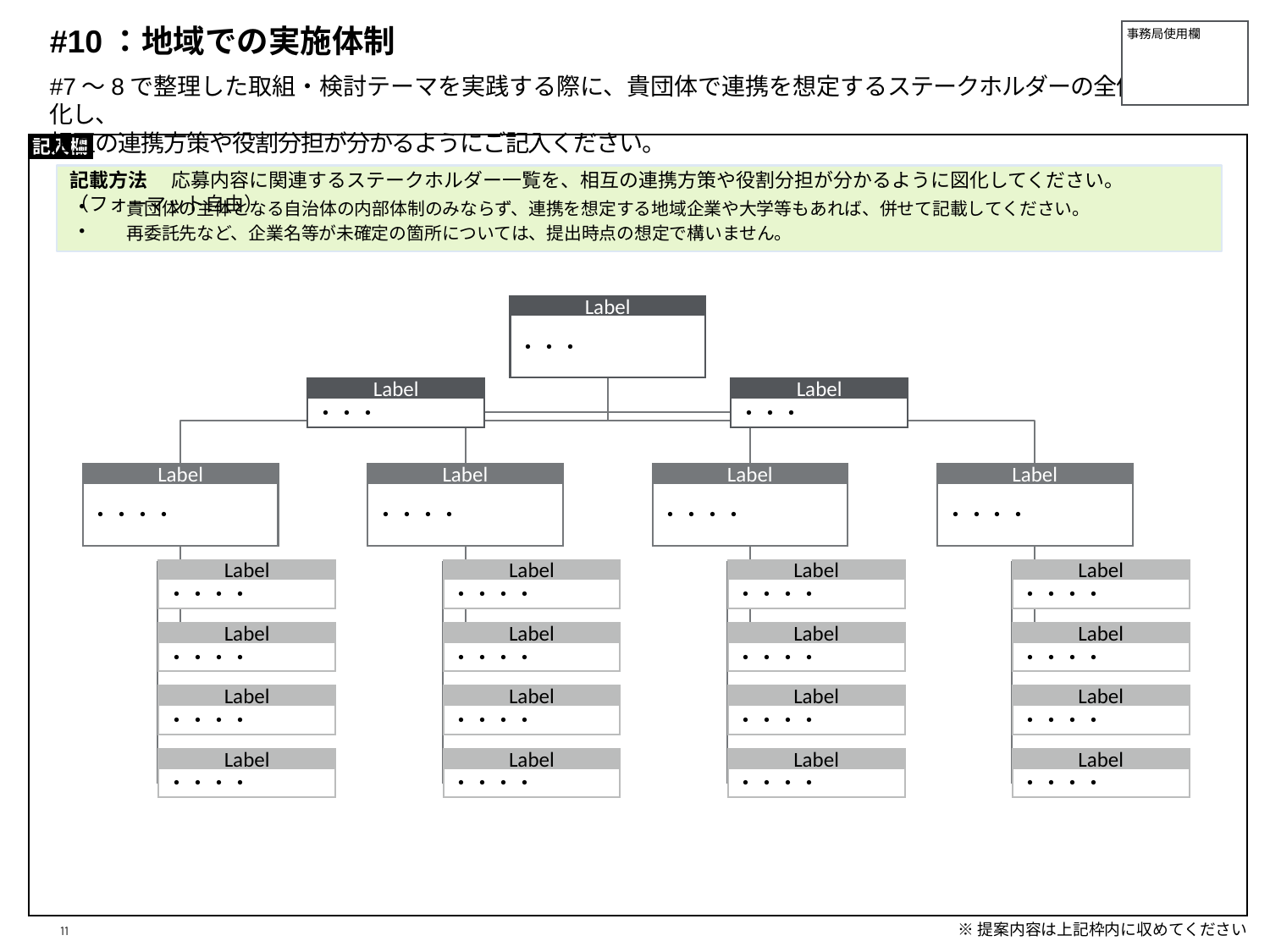

#10：地域での実施体制
事務局使用欄

# #7～8で整理した取組・検討テーマを実践する際に、貴団体で連携を想定するステークホルダーの全体像を図化し、 相互の連携方策や役割分担が分かるようにご記入ください。

記載方法　 応募内容に関連するステークホルダー一覧を、相互の連携方策や役割分担が分かるように図化してください。 （フォーマット自由）
貴団体の主体となる自治体の内部体制のみならず、連携を想定する地域企業や大学等もあれば、併せて記載してください。
再委託先など、企業名等が未確定の箇所については、提出時点の想定で構いません。
Label
・・・
Label
・・・
Label
・・・
Label
・・・・
Label
・・・・
Label
・・・・
Label
・・・・
Label
・・・・
Label
・・・・
Label
・・・・
Label
・・・・
Label
・・・・
Label
・・・・
Label
・・・・
Label
・・・・
Label
・・・・
Label
・・・・
Label
・・・・
Label
・・・・
Label
・・・・
Label
・・・・
Label
・・・・
Label
・・・・
11